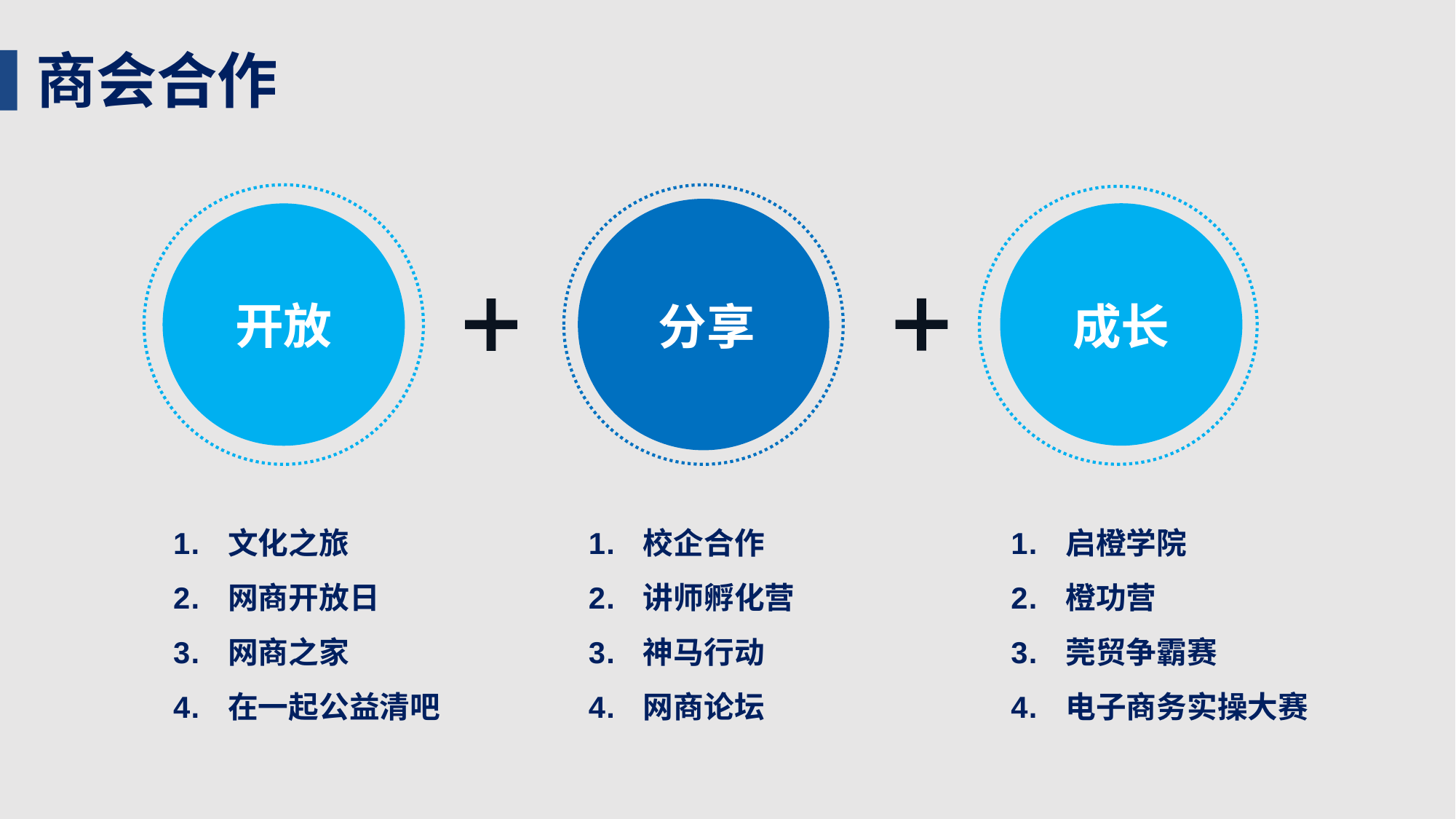

商会合作

开放
分享
成长

文化之旅
网商开放日
网商之家
在一起公益清吧
校企合作
讲师孵化营
神马行动
网商论坛
启橙学院
橙功营
莞贸争霸赛
电子商务实操大赛